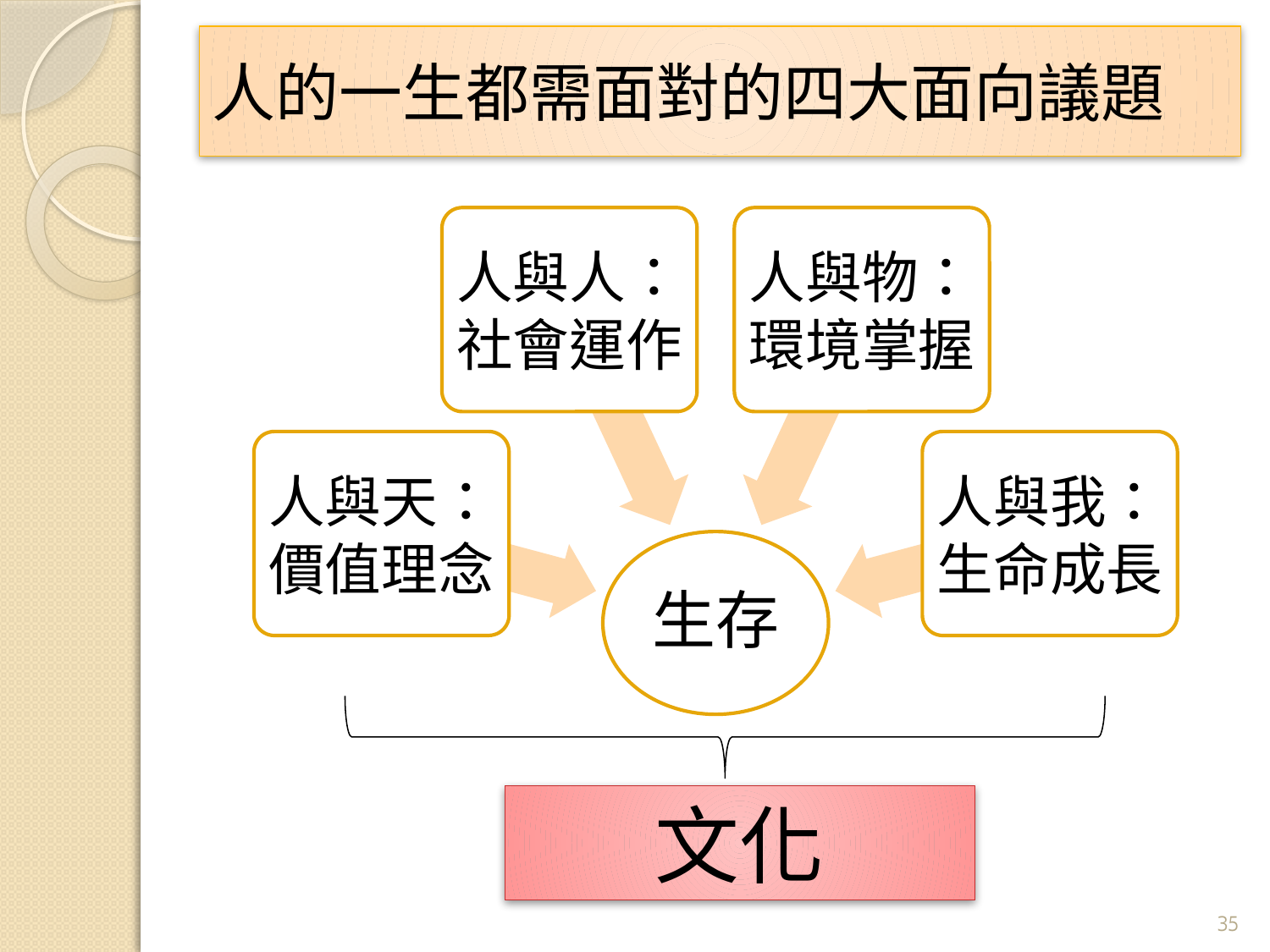

# 人的一生都需面對的四大面向議題
生存
人與天：
價值理念
人與人：
社會運作
人與物：
環境掌握
人與我：
生命成長

文化
35